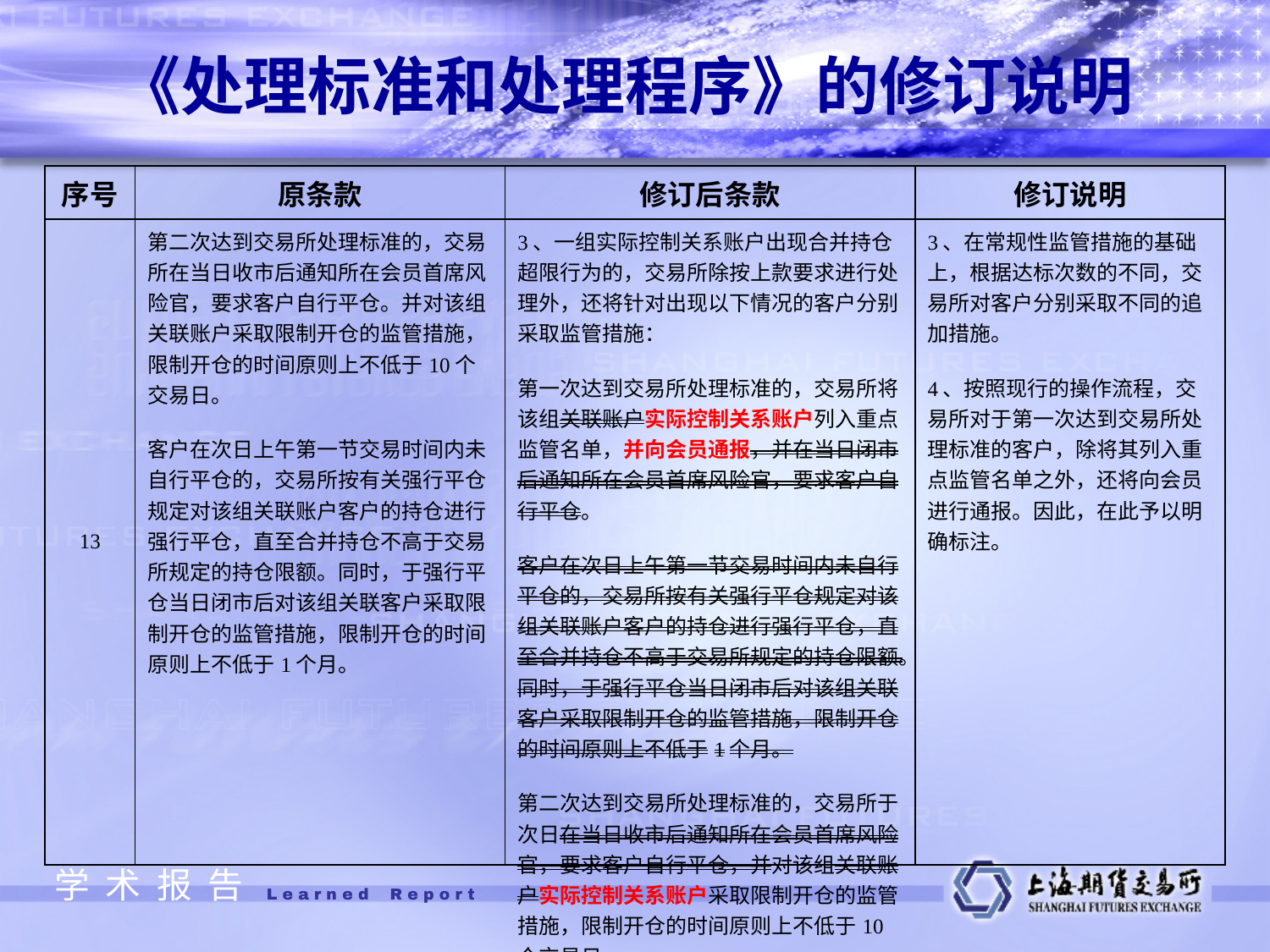

《处理标准和处理程序》的修订说明
| 序号 | 原条款 | 修订后条款 | 修订说明 |
| --- | --- | --- | --- |
| 13 | 第二次达到交易所处理标准的，交易所在当日收市后通知所在会员首席风险官，要求客户自行平仓。并对该组关联账户采取限制开仓的监管措施，限制开仓的时间原则上不低于10个交易日。 客户在次日上午第一节交易时间内未自行平仓的，交易所按有关强行平仓规定对该组关联账户客户的持仓进行强行平仓，直至合并持仓不高于交易所规定的持仓限额。同时，于强行平仓当日闭市后对该组关联客户采取限制开仓的监管措施，限制开仓的时间原则上不低于1个月。 | 3、一组实际控制关系账户出现合并持仓超限行为的，交易所除按上款要求进行处理外，还将针对出现以下情况的客户分别采取监管措施： 第一次达到交易所处理标准的，交易所将该组关联账户实际控制关系账户列入重点监管名单，并向会员通报，并在当日闭市后通知所在会员首席风险官，要求客户自行平仓。 客户在次日上午第一节交易时间内未自行平仓的，交易所按有关强行平仓规定对该组关联账户客户的持仓进行强行平仓，直至合并持仓不高于交易所规定的持仓限额。同时，于强行平仓当日闭市后对该组关联客户采取限制开仓的监管措施，限制开仓的时间原则上不低于1个月。 第二次达到交易所处理标准的，交易所于次日在当日收市后通知所在会员首席风险官，要求客户自行平仓，并对该组关联账户实际控制关系账户采取限制开仓的监管措施，限制开仓的时间原则上不低于10个交易日。 | 3、在常规性监管措施的基础上，根据达标次数的不同，交易所对客户分别采取不同的追加措施。 4、按照现行的操作流程，交易所对于第一次达到交易所处理标准的客户，除将其列入重点监管名单之外，还将向会员进行通报。因此，在此予以明确标注。 |